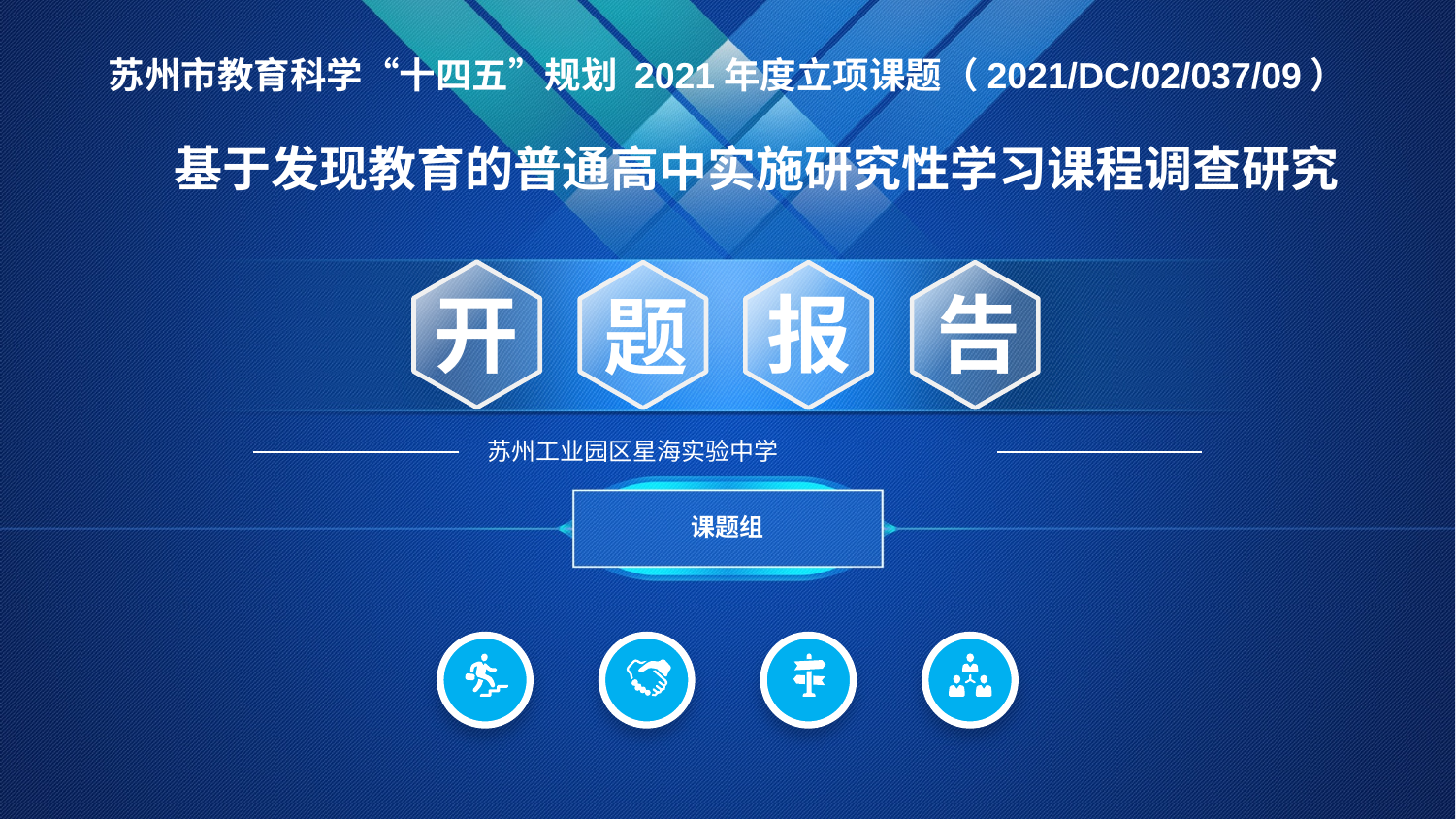

苏州市教育科学“十四五”规划 2021年度立项课题（2021/DC/02/037/09）
基于发现教育的普通高中实施研究性学习课程调查研究

开

题

报

告
苏州工业园区星海实验中学
课题组